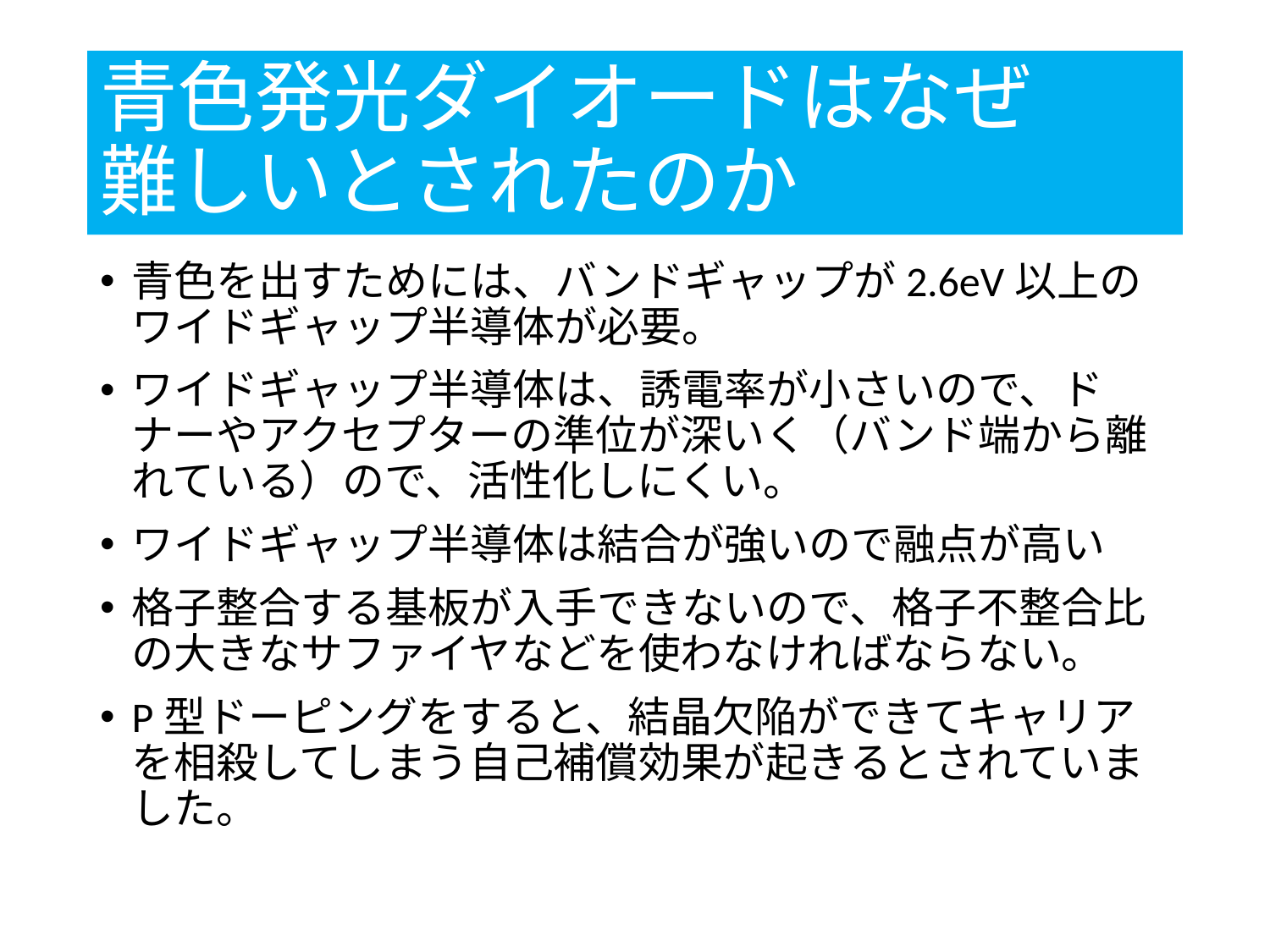

# 青色発光ダイオードはなぜ 難しいとされたのか
青色を出すためには、バンドギャップが2.6eV以上のワイドギャップ半導体が必要。
ワイドギャップ半導体は、誘電率が小さいので、ドナーやアクセプターの準位が深いく（バンド端から離れている）ので、活性化しにくい。
ワイドギャップ半導体は結合が強いので融点が高い
格子整合する基板が入手できないので、格子不整合比の大きなサファイヤなどを使わなければならない。
P型ドーピングをすると、結晶欠陥ができてキャリアを相殺してしまう自己補償効果が起きるとされていました。